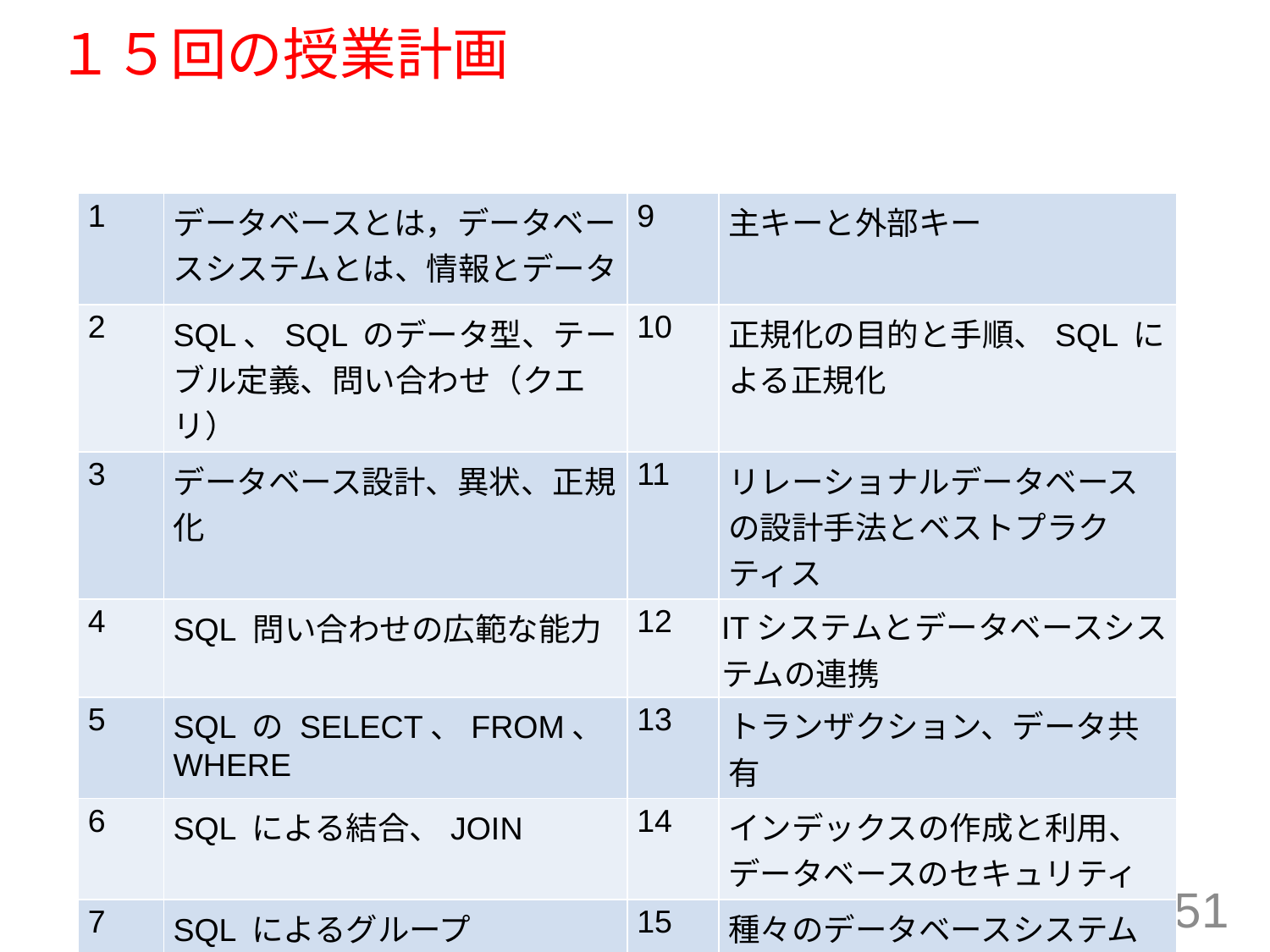

# １５回の授業計画
| 1 | データベースとは，データベースシステムとは、情報とデータ | 9 | 主キーと外部キー |
| --- | --- | --- | --- |
| 2 | SQL、SQL のデータ型、テーブル定義、問い合わせ（クエリ） | 10 | 正規化の目的と手順、SQL による正規化 |
| 3 | データベース設計、異状、正規化 | 11 | リレーショナルデータベースの設計手法とベストプラクティス |
| 4 | SQL 問い合わせの広範な能力 | 12 | ITシステムとデータベースシステムの連携 |
| 5 | SQL の SELECT、FROM、WHERE | 13 | トランザクション、データ共有 |
| 6 | SQL による結合、JOIN | 14 | インデックスの作成と利用、データベースのセキュリティ |
| 7 | SQL によるグループ化、GROUP BY、HAVING | 15 | 種々のデータベースシステム |
| 8 | 副問い合わせの目的と利用 |  |  |
51